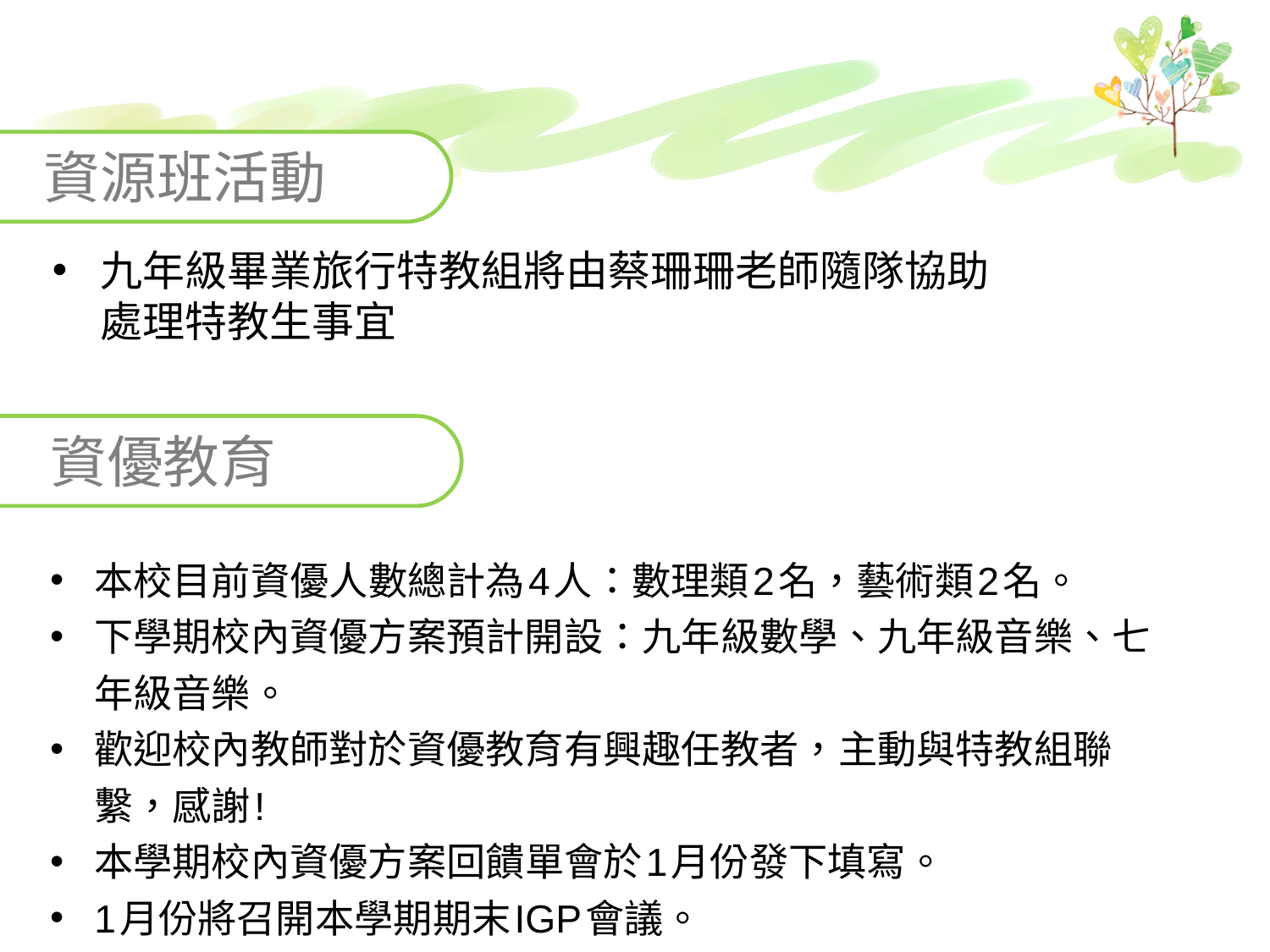

資源班活動
九年級畢業旅行特教組將由蔡珊珊老師隨隊協助處理特教生事宜

資優教育
本校目前資優人數總計為4人：數理類2名，藝術類2名。
下學期校內資優方案預計開設：九年級數學、九年級音樂、七年級音樂。
歡迎校內教師對於資優教育有興趣任教者，主動與特教組聯繫，感謝!
本學期校內資優方案回饋單會於1月份發下填寫。
1月份將召開本學期期末IGP會議。